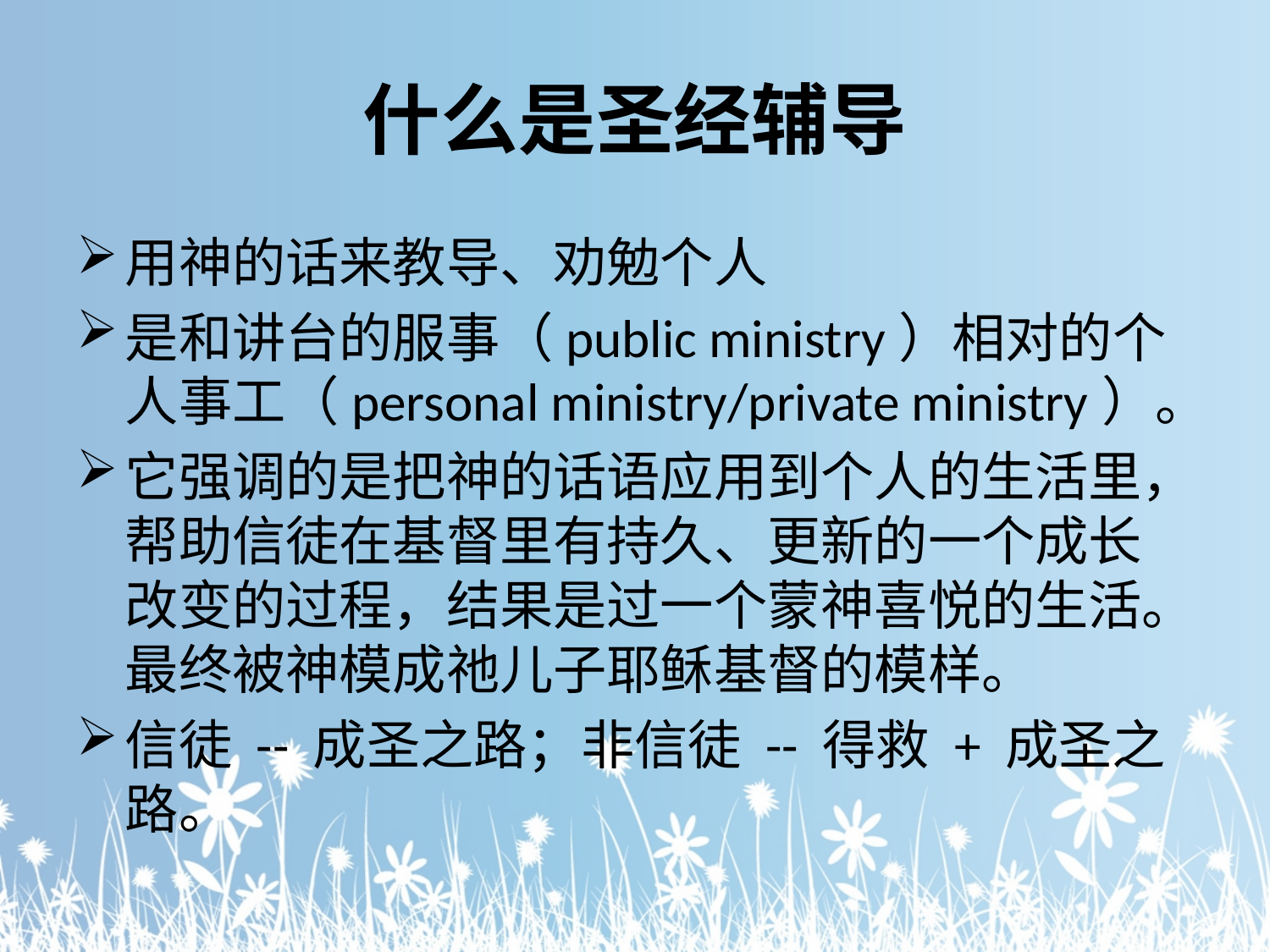

# 什么是圣经辅导
用神的话来教导、劝勉个人
是和讲台的服事（public ministry）相对的个人事工（personal ministry/private ministry）。
它强调的是把神的话语应用到个人的生活里，帮助信徒在基督里有持久、更新的一个成长改变的过程，结果是过一个蒙神喜悦的生活。最终被神模成祂儿子耶稣基督的模样。
信徒 -- 成圣之路；非信徒 -- 得救 + 成圣之路。